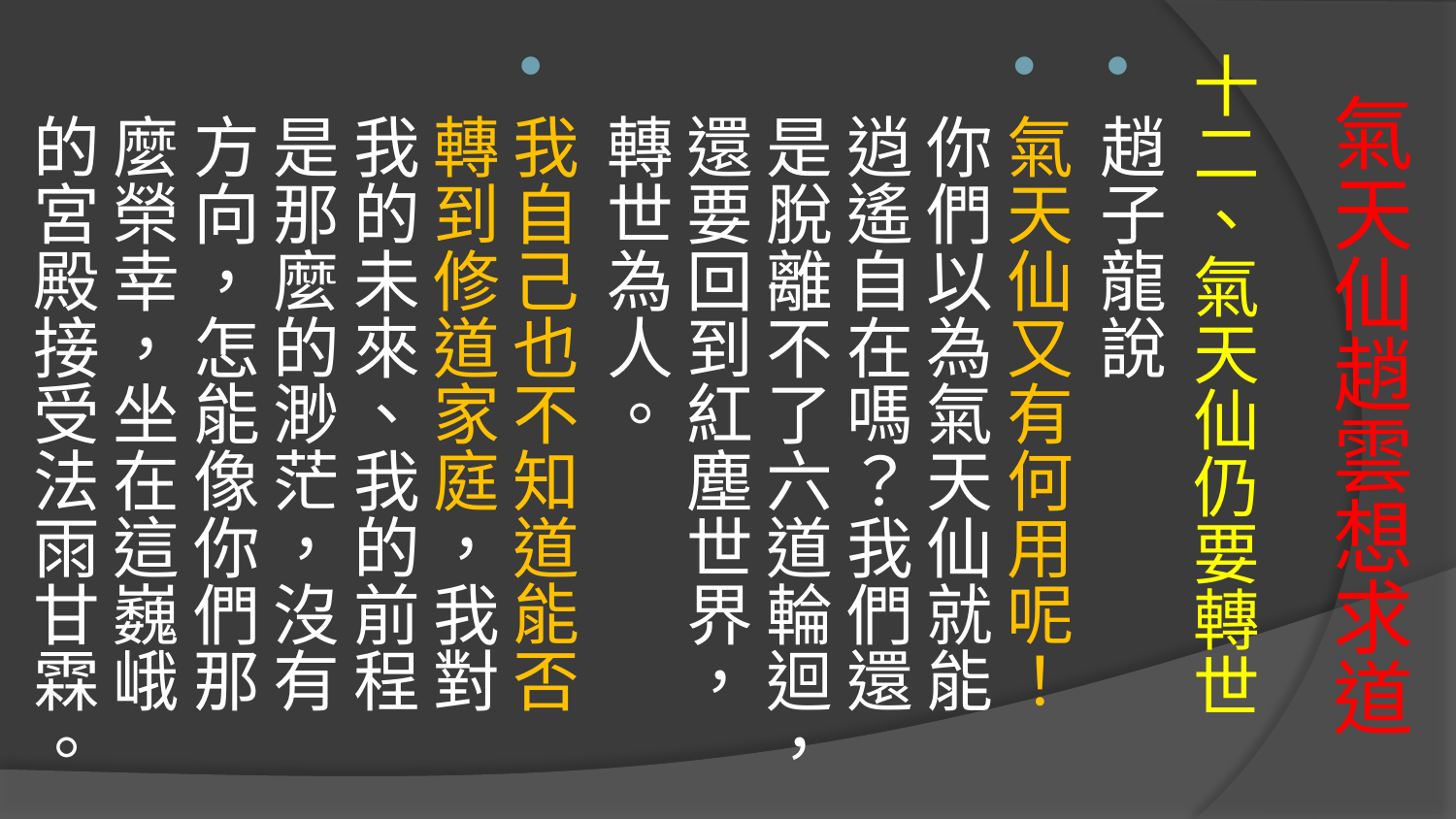

十二、氣天仙仍要轉世
趙子龍說
氣天仙又有何用呢！你們以為氣天仙就能逍遙自在嗎？我們還是脫離不了六道輪迴，還要回到紅塵世界，轉世為人。
我自己也不知道能否轉到修道家庭，我對我的未來、我的前程是那麼的渺茫，沒有方向，怎能像你們那麼榮幸，坐在這巍峨的宮殿接受法雨甘霖。
# 氣天仙趙雲想求道